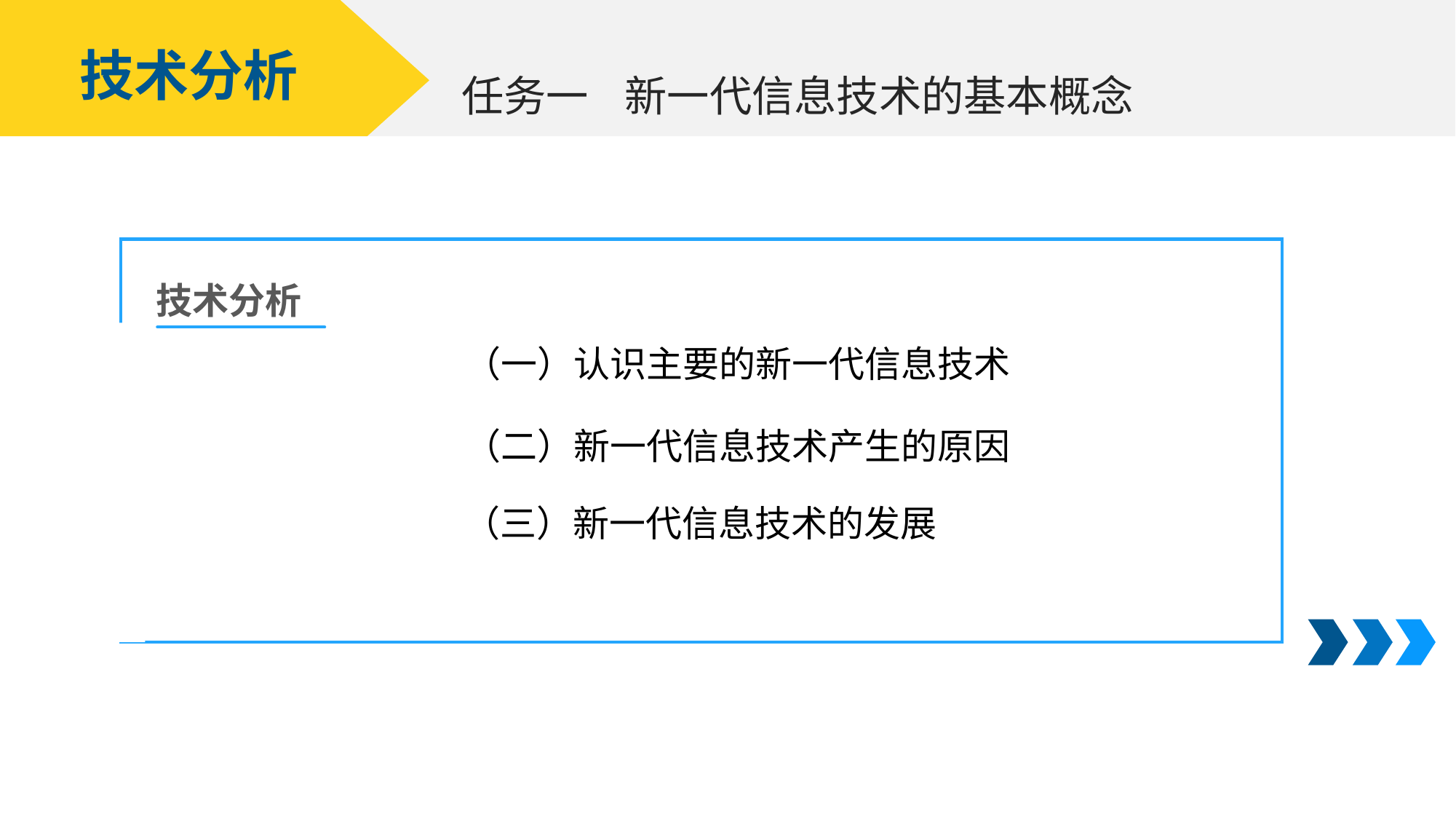

技术分析
新一代信息技术的基本概念
任务一

技术分析

（一）认识主要的新一代信息技术
（二）新一代信息技术产生的原因
（三）新一代信息技术的发展